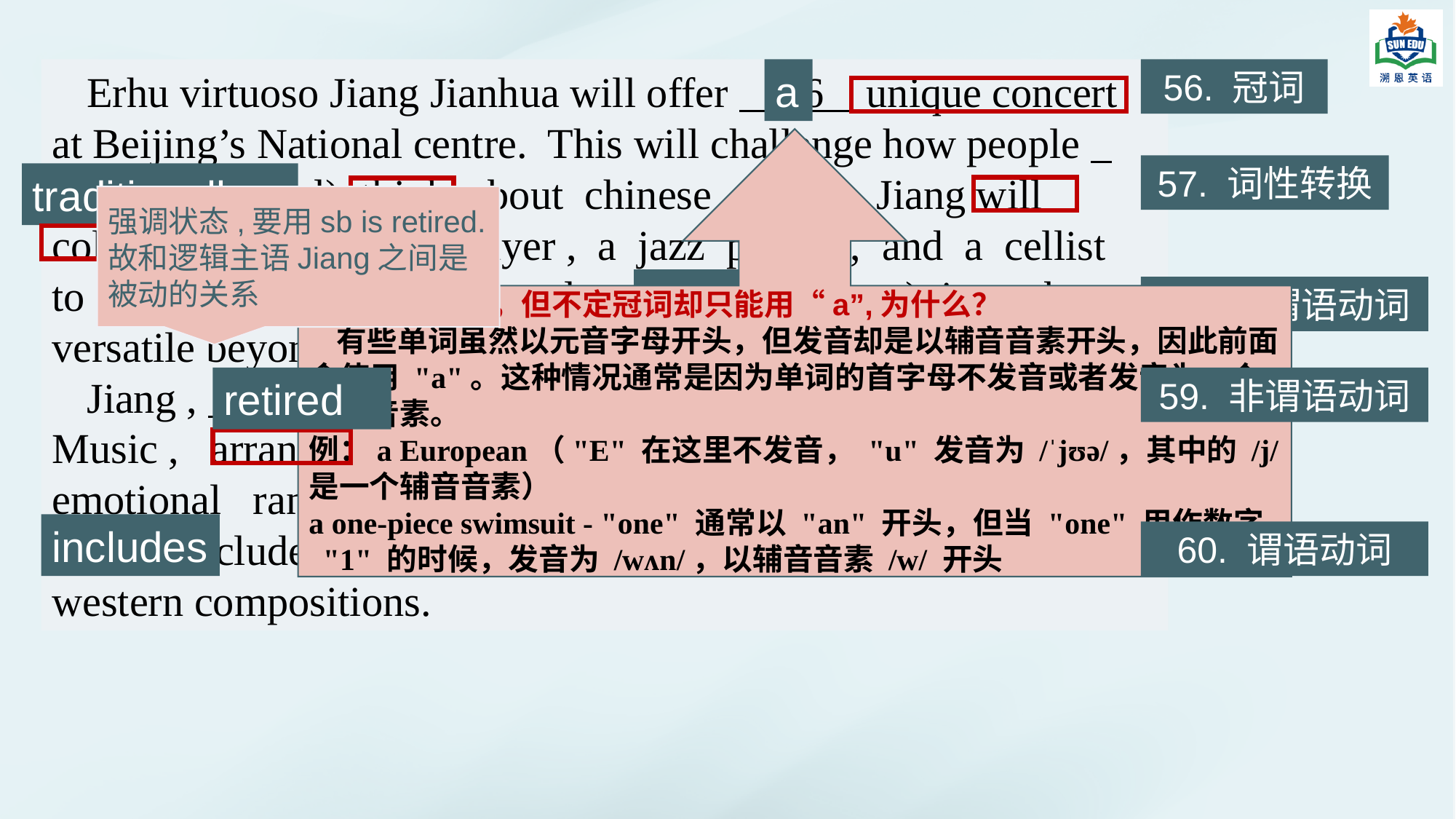

#
Erhu virtuoso Jiang Jianhua will offer     56    unique concert at Beijing’s National centre.  This will challenge how people    57    (traditional)  think  about  chinese  music.   Jiang will collaborate with a pipa player ,  a  jazz  pianist ,  and  a  cellist  to  present  the  erhu  differently , 	58    ( show)  it can be versatile beyond solo acts.
Jiang ,      59    (retire)  from  the  central  conservatory  of  Music ,   arranges  music  that emphasizes  the   erhu’s   emotional   range   and   cultural   importance.    The   program       60    (include) adaptations of classical chinese music and western compositions.
a
56. 冠词

首字母是元音，但不定冠词却只能用“a”,为什么？
   有些单词虽然以元音字母开头，但发音却是以辅音音素开头，因此前面会使用 "a"。这种情况通常是因为单词的首字母不发音或者发音为一个辅音音素。
例：a European（"E" 在这里不发音， "u" 发音为 /ˈjʊə/，其中的 /j/ 是一个辅音音素）
a one-piece swimsuit - "one" 通常以 "an" 开头，但当 "one" 用作数字 "1" 的时候，发音为 /wʌn/，以辅音音素 /w/ 开头

57. 词性转换
traditionally

强调状态,要用sb is retired. 故和逻辑主语Jiang之间是被动的关系

showing
58. 非谓语动词
retired
59. 非谓语动词

includes
60. 谓语动词